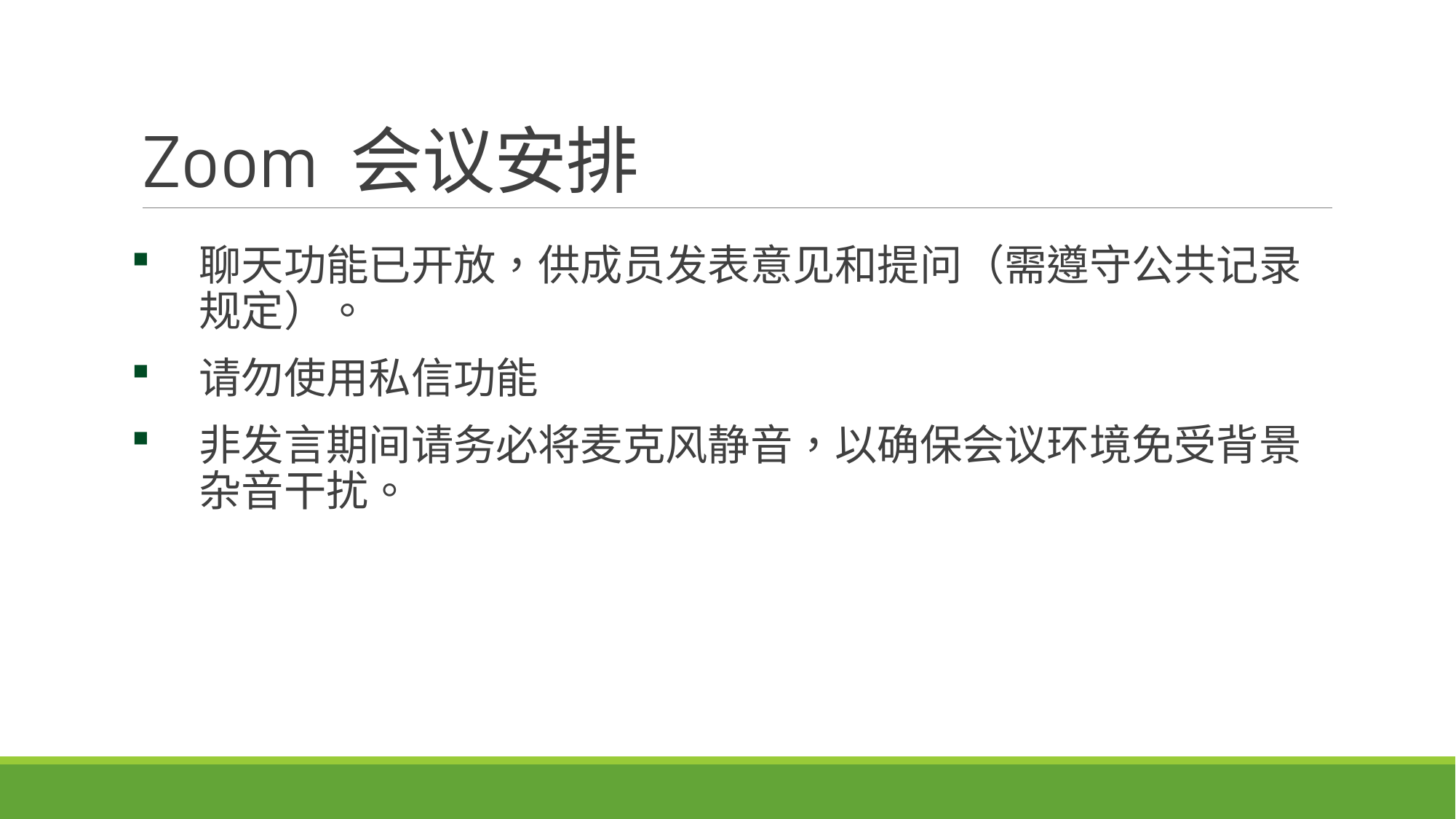

# Zoom 会议安排
聊天功能已开放，供成员发表意见和提问（需遵守公共记录规定）。
请勿使用私信功能
非发言期间请务必将麦克风静音，以确保会议环境免受背景杂音干扰。